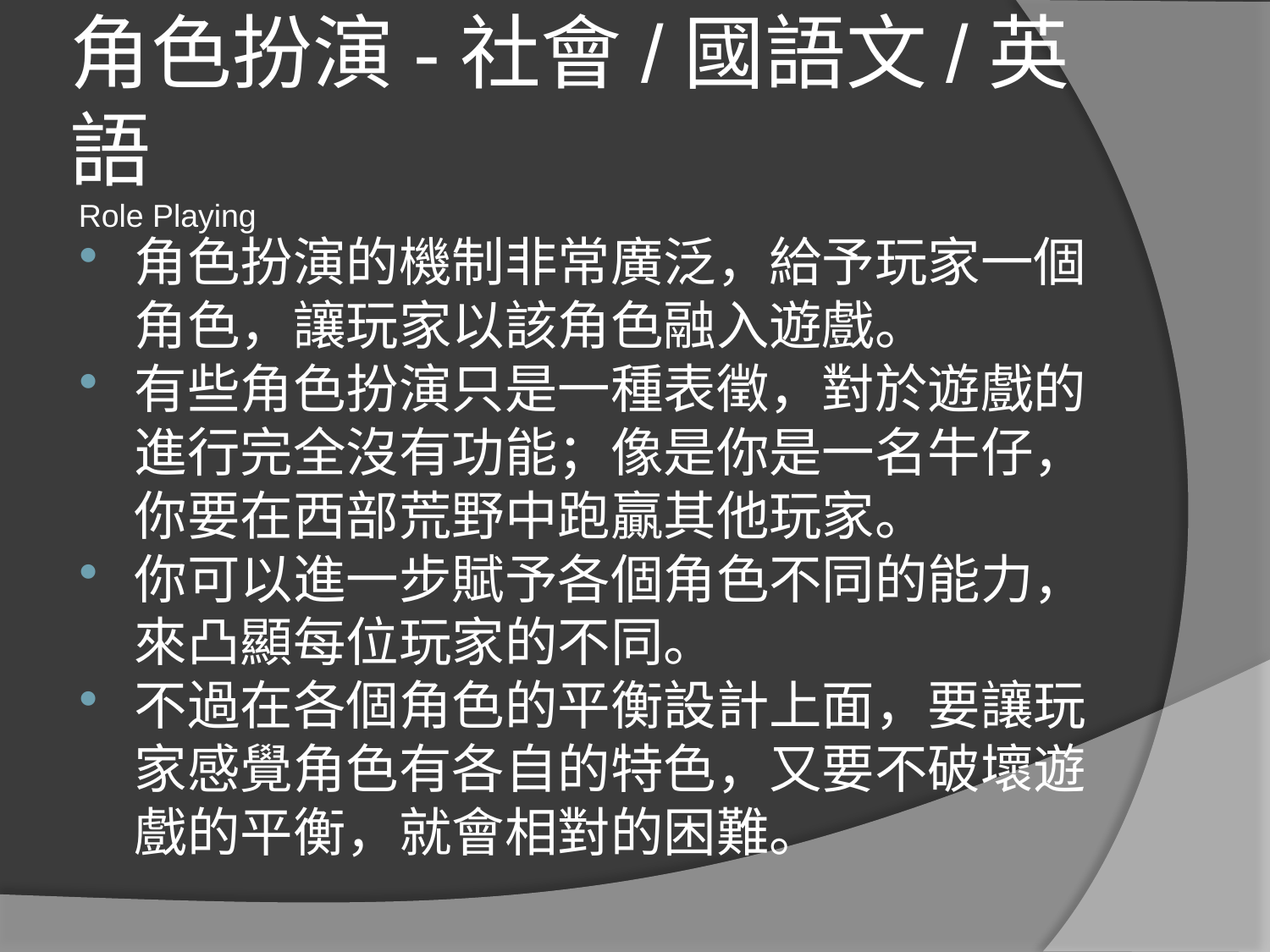

角色扮演-社會/國語文/英語
 Role Playing
角色扮演的機制非常廣泛，給予玩家一個角色，讓玩家以該角色融入遊戲。
有些角色扮演只是一種表徵，對於遊戲的進行完全沒有功能；像是你是一名牛仔，你要在西部荒野中跑贏其他玩家。
你可以進一步賦予各個角色不同的能力，來凸顯每位玩家的不同。
不過在各個角色的平衡設計上面，要讓玩家感覺角色有各自的特色，又要不破壞遊戲的平衡，就會相對的困難。